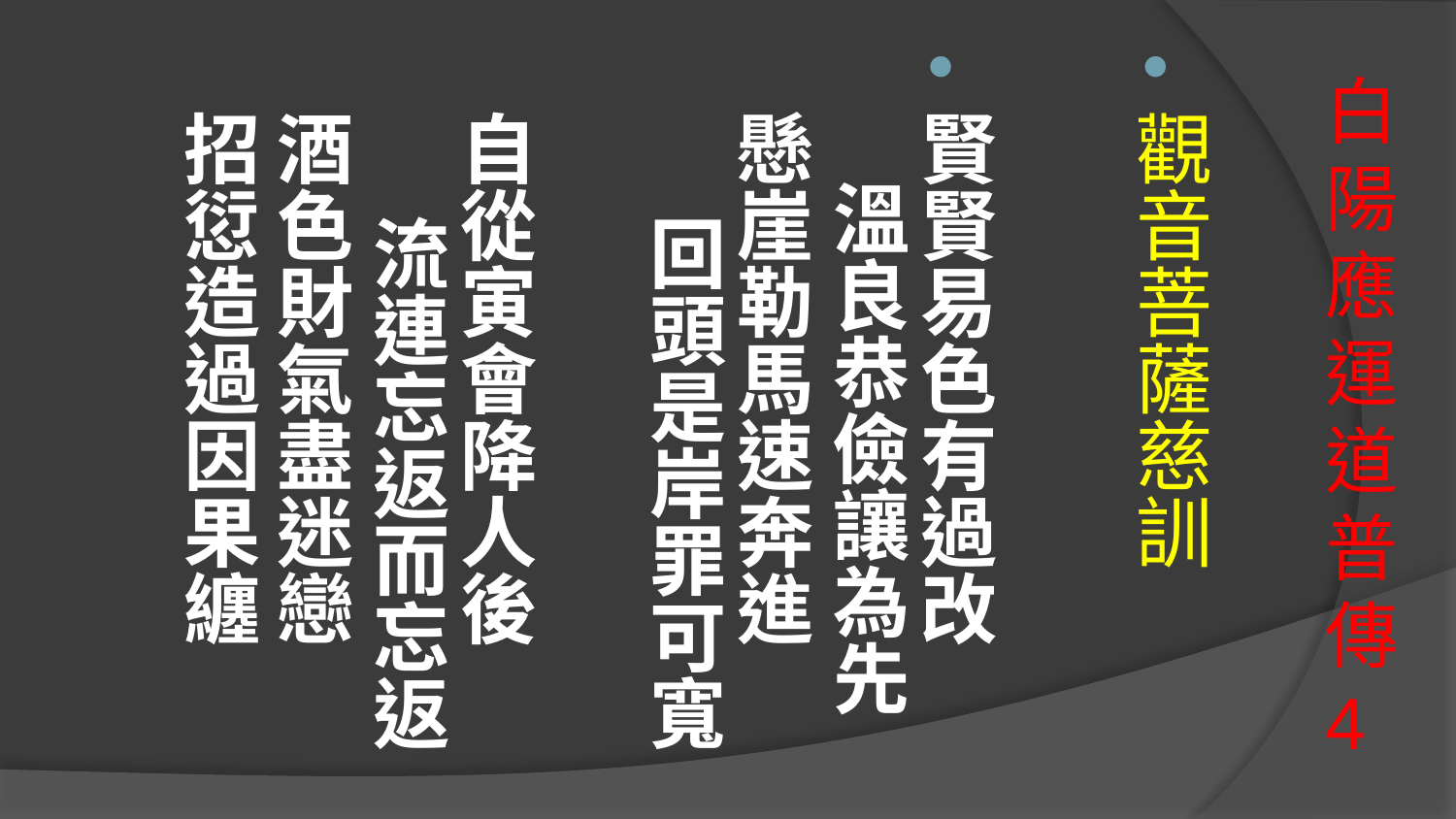

觀音菩薩慈訓

賢賢易色有過改            溫良恭儉讓為先
懸崖勒馬速奔進              回頭是岸罪可寬
自從寅會降人後              流連忘返而忘返
酒色財氣盡迷戀        招愆造過因果纏
# 白陽應運道普傳4